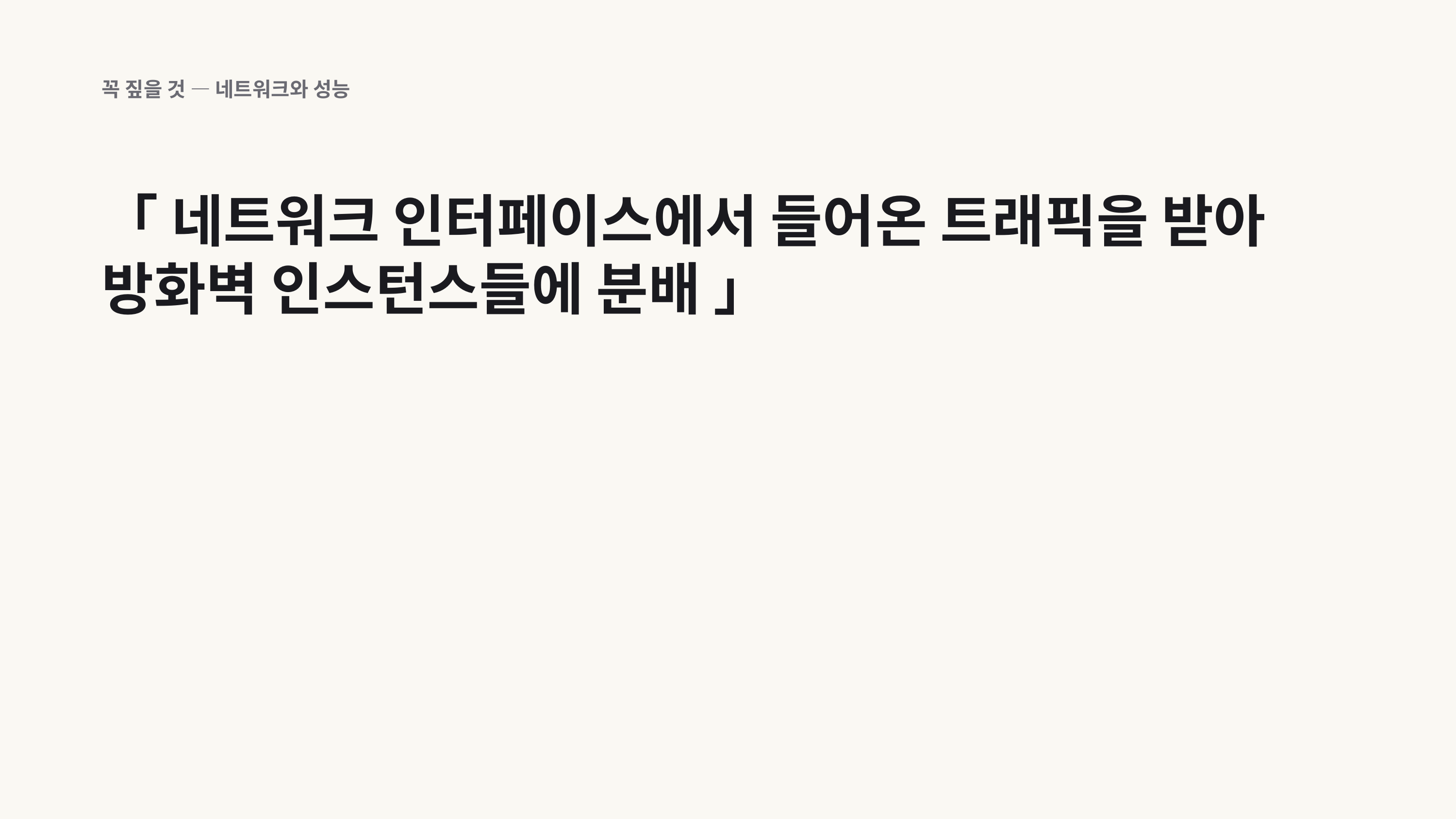

꼭 짚을 것 — 네트워크와 성능
「 네트워크 인터페이스에서 들어온 트래픽을 받아 방화벽 인스턴스들에 분배 」